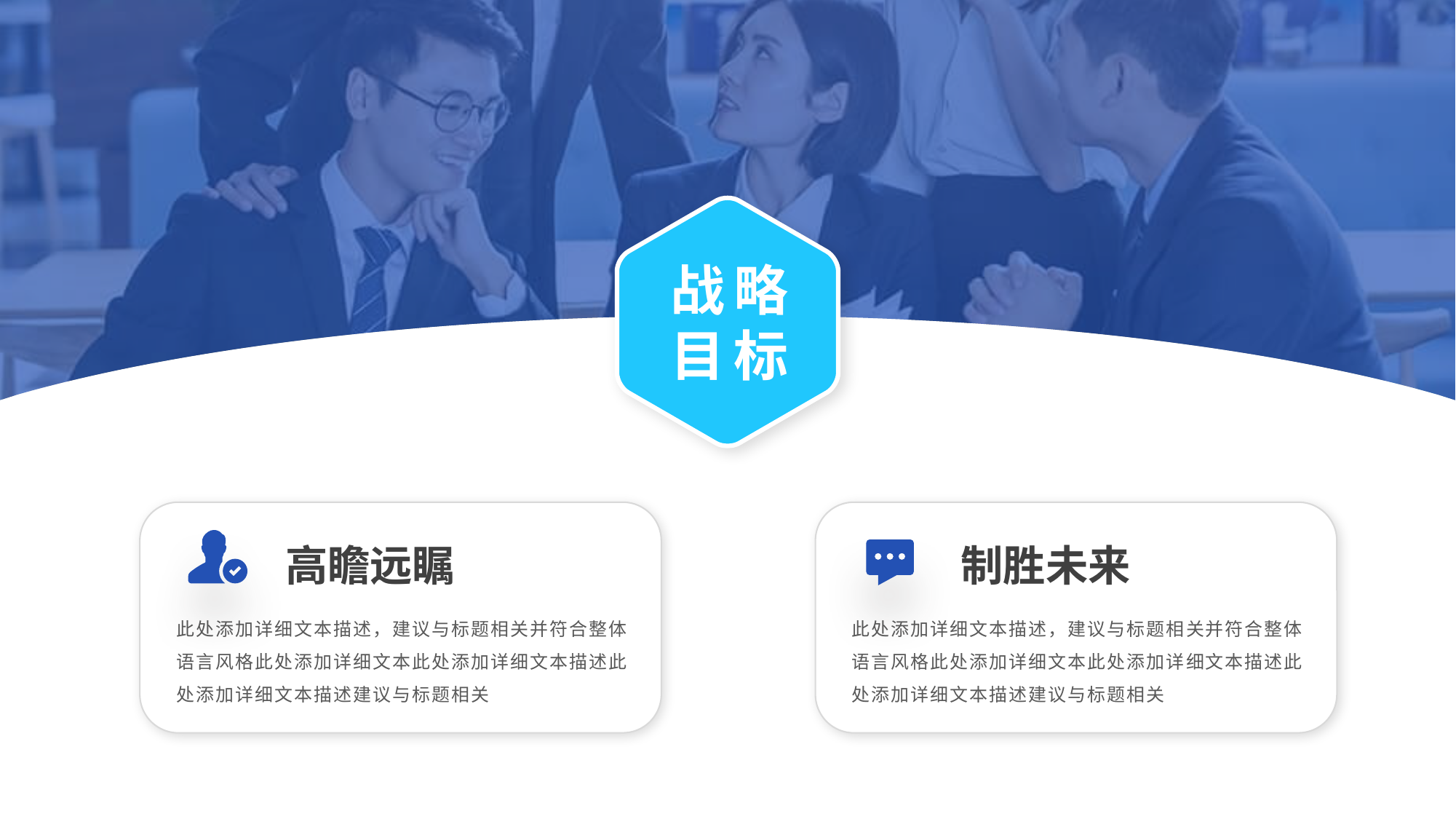

战略
目标

高瞻远瞩
此处添加详细文本描述，建议与标题相关并符合整体语言风格此处添加详细文本此处添加详细文本描述此处添加详细文本描述建议与标题相关

制胜未来
此处添加详细文本描述，建议与标题相关并符合整体语言风格此处添加详细文本此处添加详细文本描述此处添加详细文本描述建议与标题相关